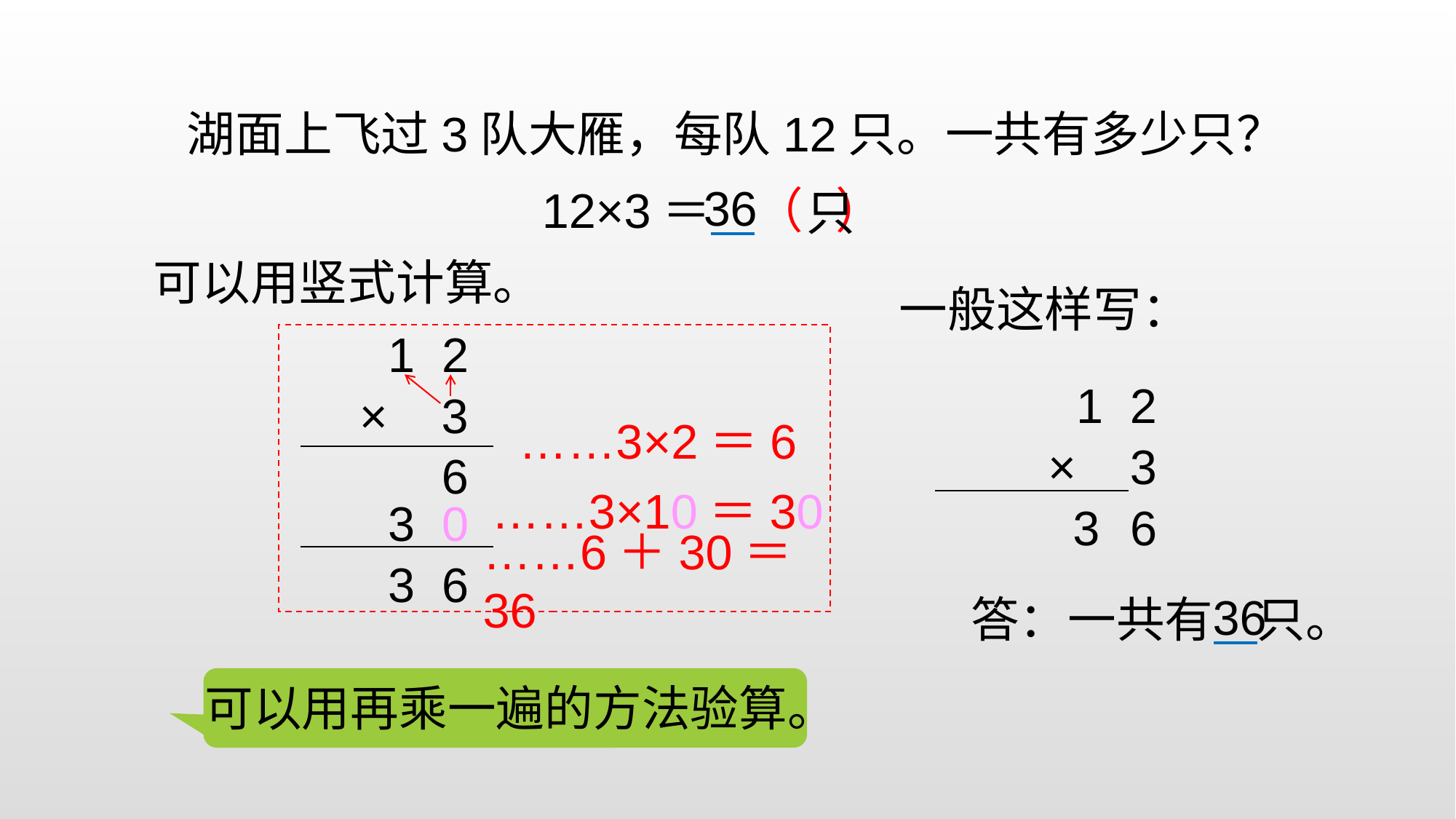

湖面上飞过3队大雁，每队12只。一共有多少只？
36
只
12×3＝    （   ）
可以用竖式计算。
一般这样写：
1  2

1  2
×    3
……3×2＝6
×    3
6
……3×10＝30
3  0
3
6
……6＋30＝36
3  6
36
答：一共有    只。

可以用再乘一遍的方法验算。